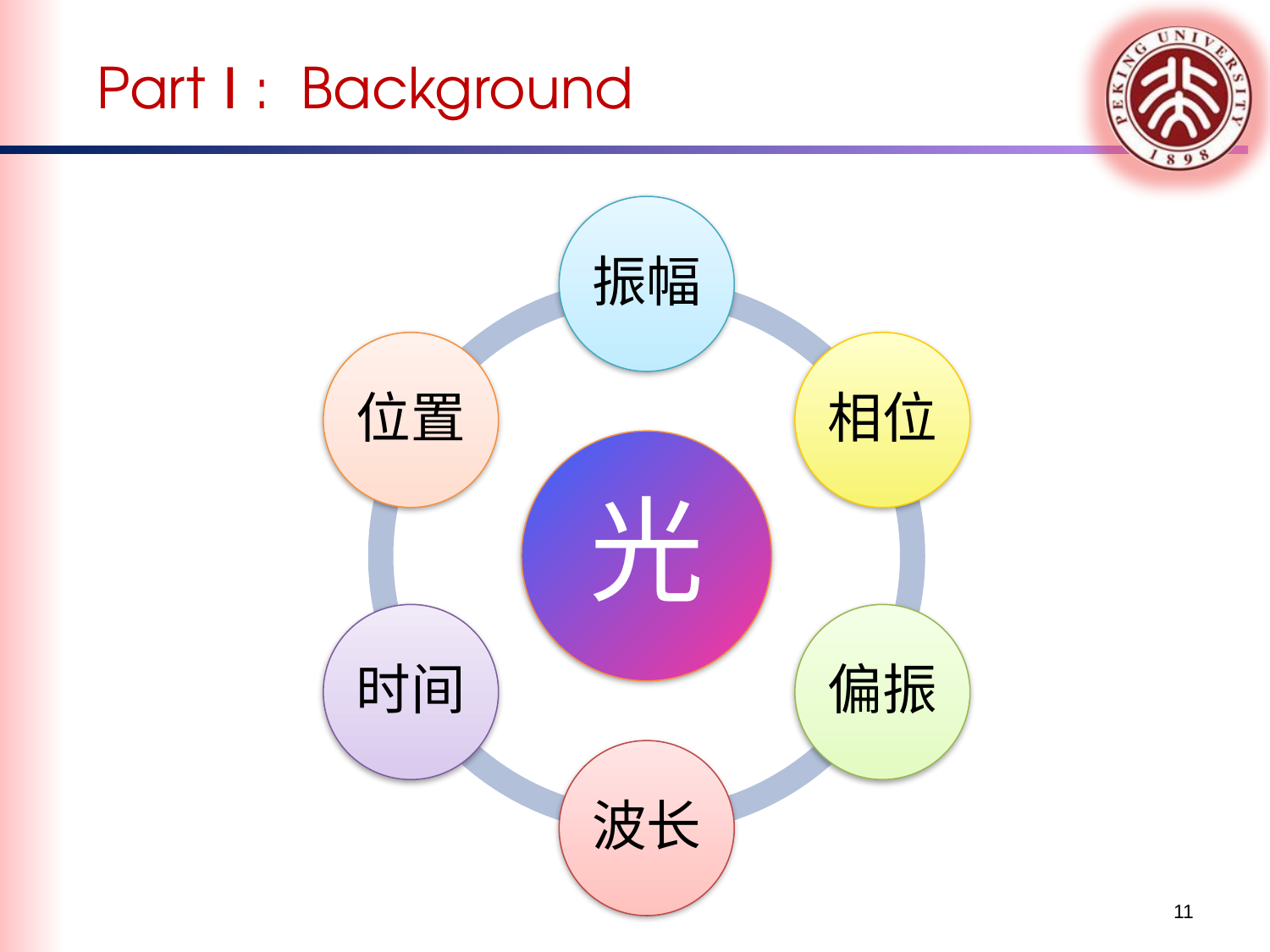

Part Ⅰ :  Background
光
振幅
相位
偏振
波长
时间
位置
11